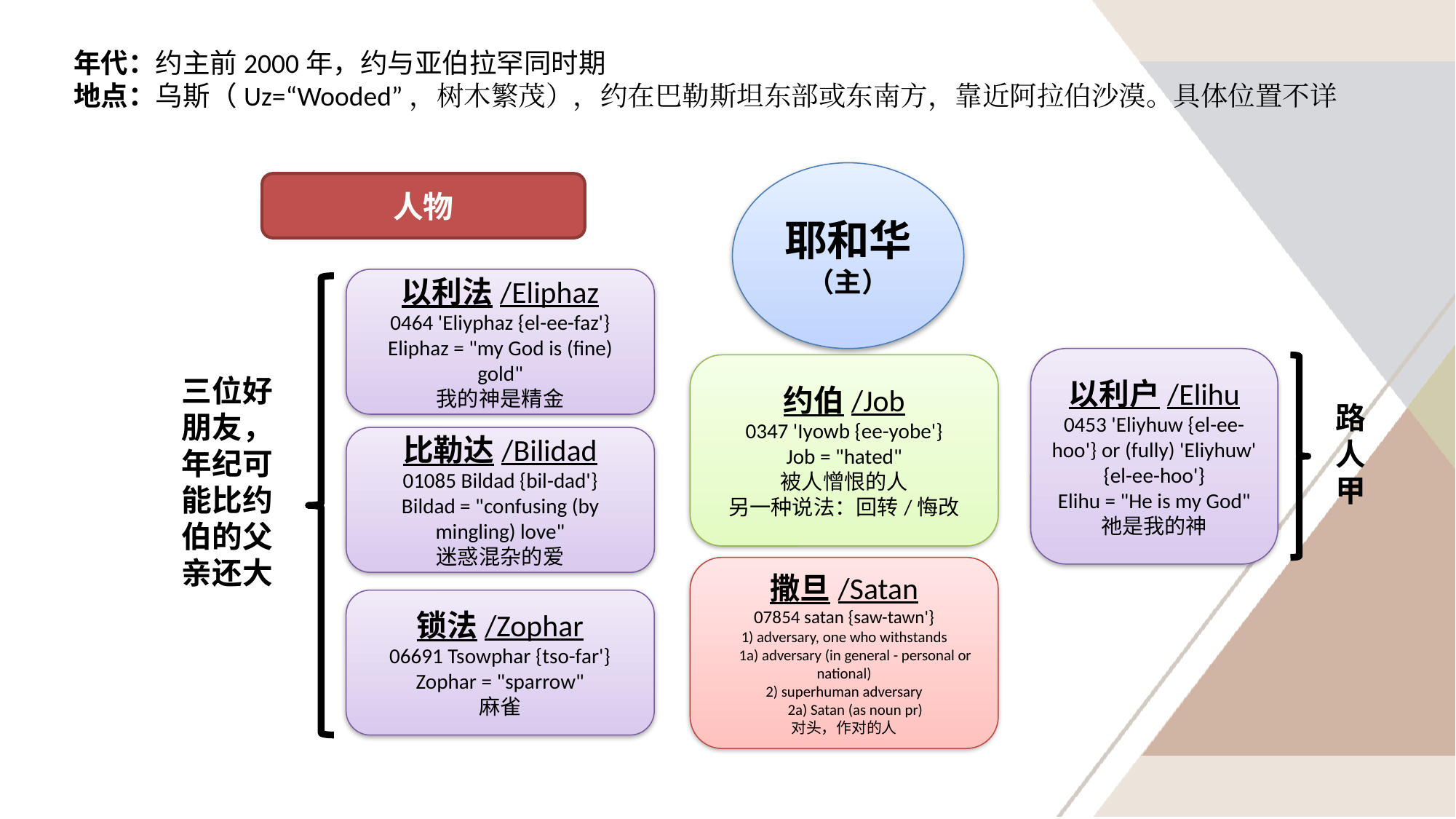

年代：约主前2000年，约与亚伯拉罕同时期
地点：乌斯（Uz=“Wooded”，树木繁茂），约在巴勒斯坦东部或东南方，靠近阿拉伯沙漠。具体位置不详
耶和华
（主）
人物
以利法/Eliphaz
0464 'Eliyphaz {el-ee-faz'}
Eliphaz = "my God is (fine) gold"
我的神是精金

以利户/Elihu
0453 'Eliyhuw {el-ee-hoo'} or (fully) 'Eliyhuw' {el-ee-hoo'}
Elihu = "He is my God"
祂是我的神
约伯/Job
0347 'Iyowb {ee-yobe'}
Job = "hated"
被人憎恨的人
另一种说法：回转/悔改

三位好朋友，年纪可能比约伯的父亲还大
路人甲
比勒达/Bilidad
01085 Bildad {bil-dad'}
Bildad = "confusing (by mingling) love"
迷惑混杂的爱
撒旦/Satan
07854 satan {saw-tawn'}
1) adversary, one who withstands
　 1a) adversary (in general - personal or national)
2) superhuman adversary
　 2a) Satan (as noun pr)
对头，作对的人
锁法/Zophar
06691 Tsowphar {tso-far'}
Zophar = "sparrow"
麻雀